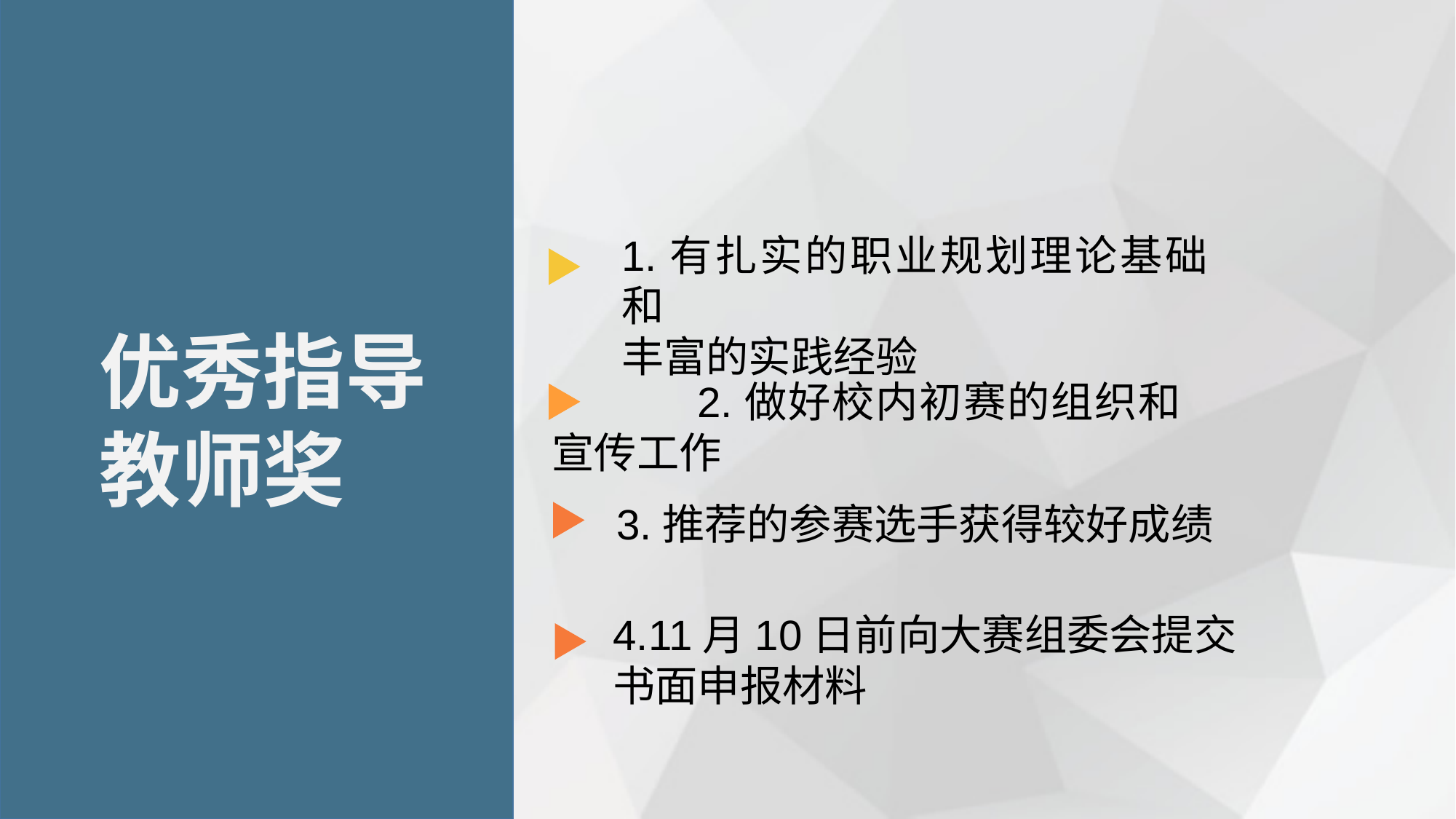

1.有扎实的职业规划理论基础和
丰富的实践经验

优秀指导
教师奖
2.做好校内初赛的组织和宣传工作

3.推荐的参赛选手获得较好成绩

4.11月10日前向大赛组委会提交
书面申报材料